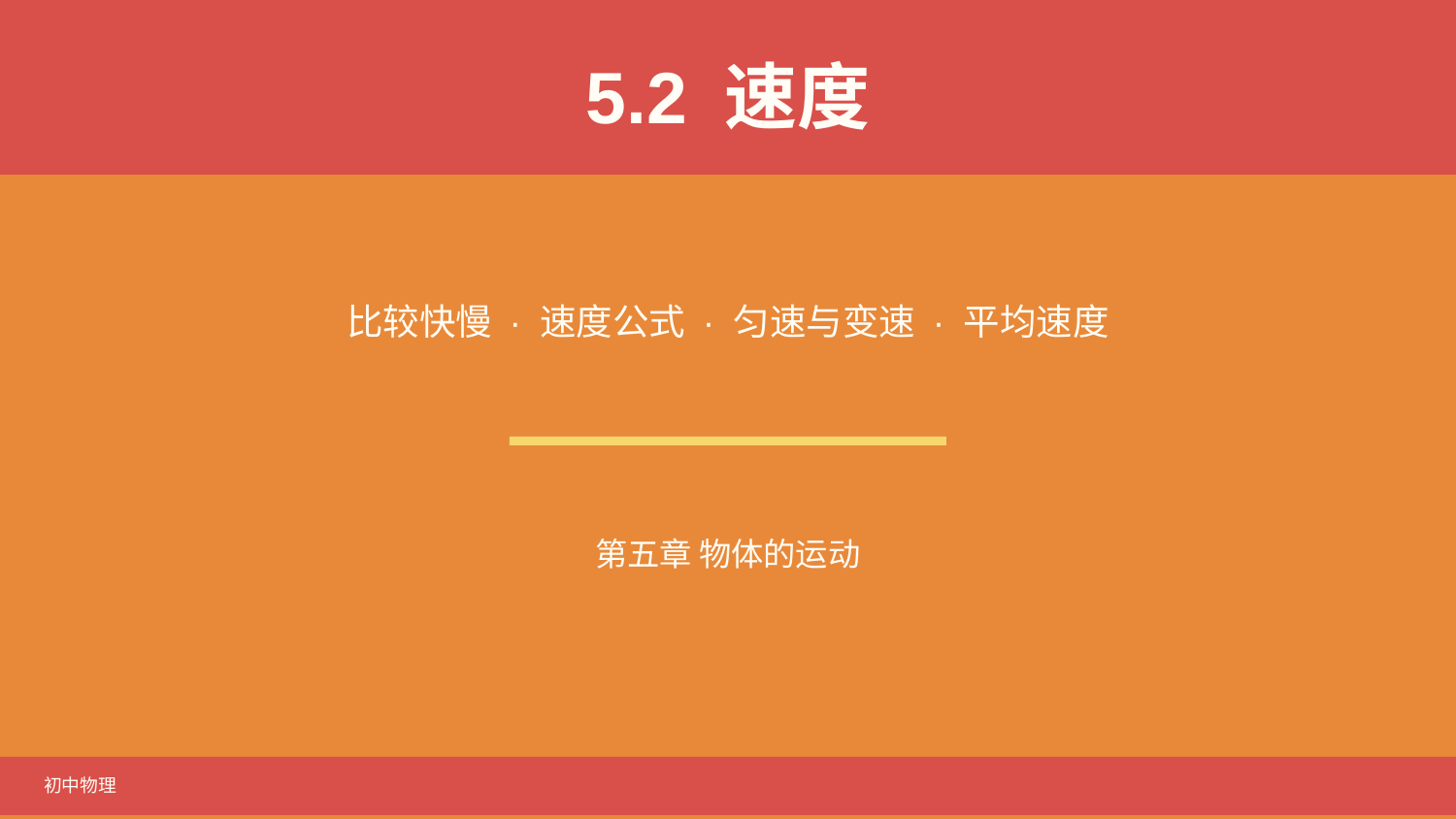

5.2 速度
比较快慢 · 速度公式 · 匀速与变速 · 平均速度

第五章 物体的运动

初中物理